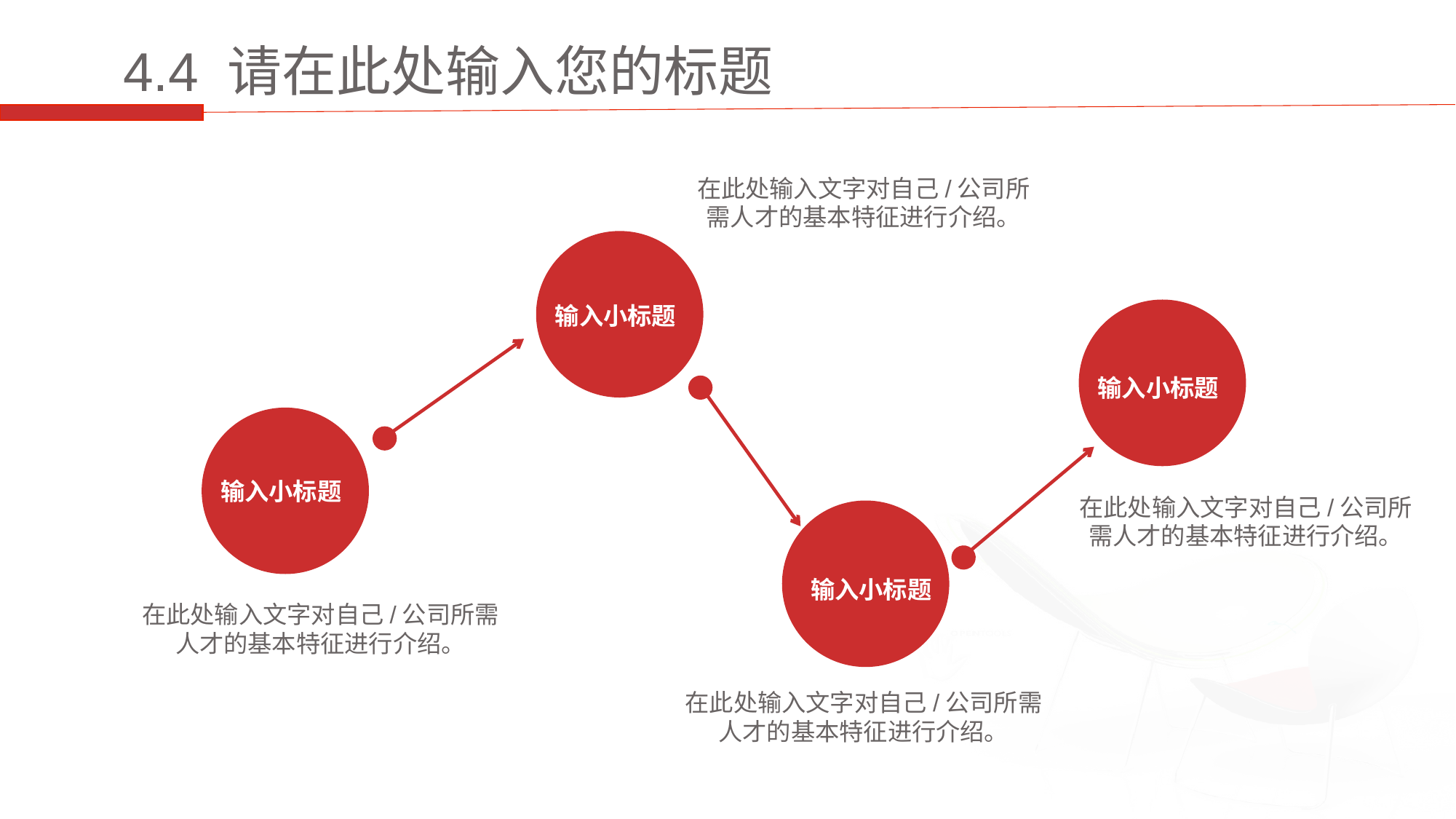

4.4 请在此处输入您的标题

在此处输入文字对自己/公司所需人才的基本特征进行介绍。

输入小标题

输入小标题

输入小标题
在此处输入文字对自己/公司所需人才的基本特征进行介绍。

输入小标题
在此处输入文字对自己/公司所需人才的基本特征进行介绍。
在此处输入文字对自己/公司所需人才的基本特征进行介绍。